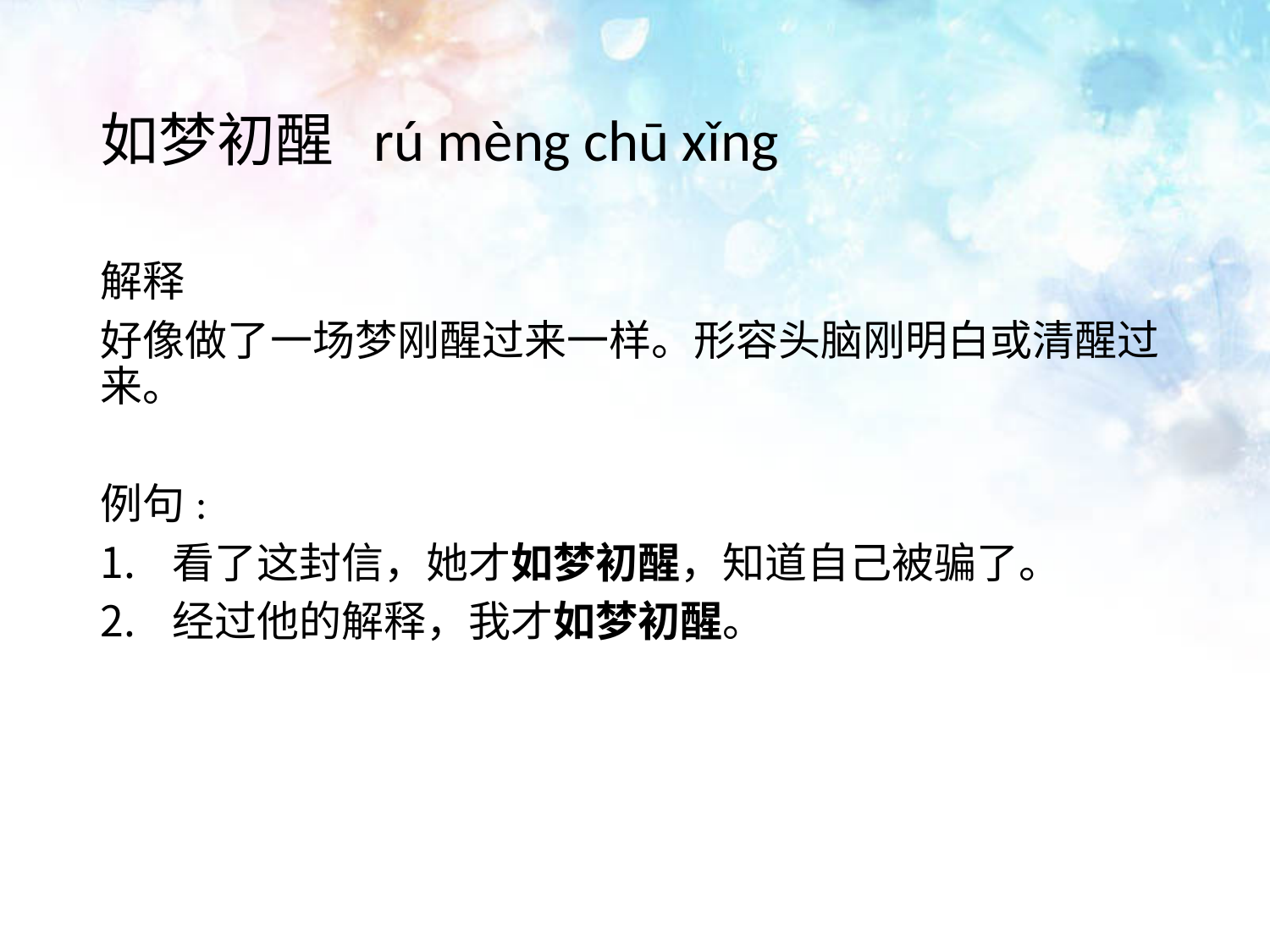

# 如梦初醒  rú mèng chū xǐng
解释
好像做了一场梦刚醒过来一样。形容头脑刚明白或清醒过来。

例句:
看了这封信，她才如梦初醒，知道自己被骗了。
经过他的解释，我才如梦初醒。